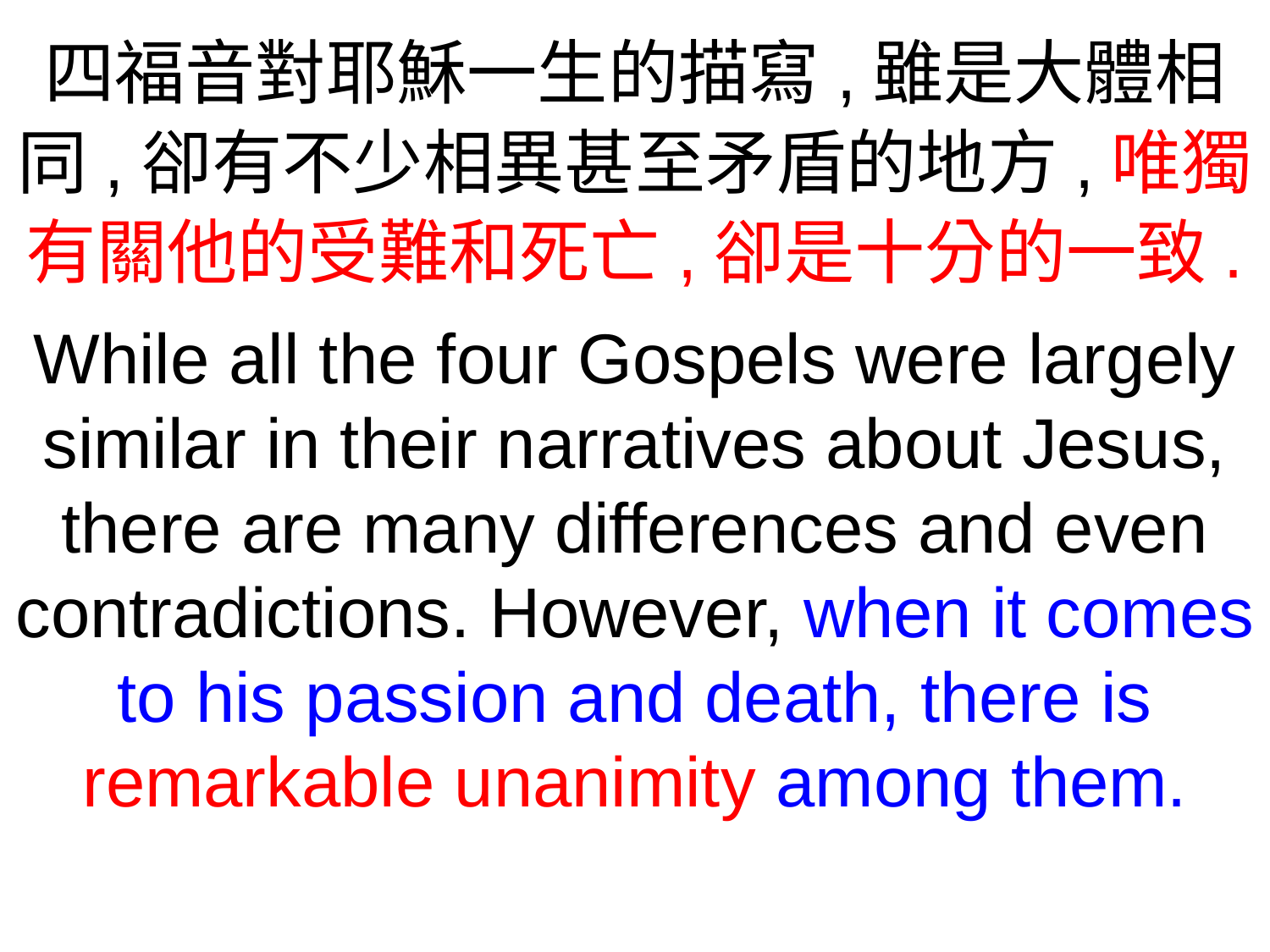

四福音對耶穌一生的描寫,雖是大體相同,卻有不少相異甚至矛盾的地方,唯獨
有關他的受難和死亡,卻是十分的一致.
While all the four Gospels were largely similar in their narratives about Jesus, there are many differences and even contradictions. However, when it comes to his passion and death, there is remarkable unanimity among them.